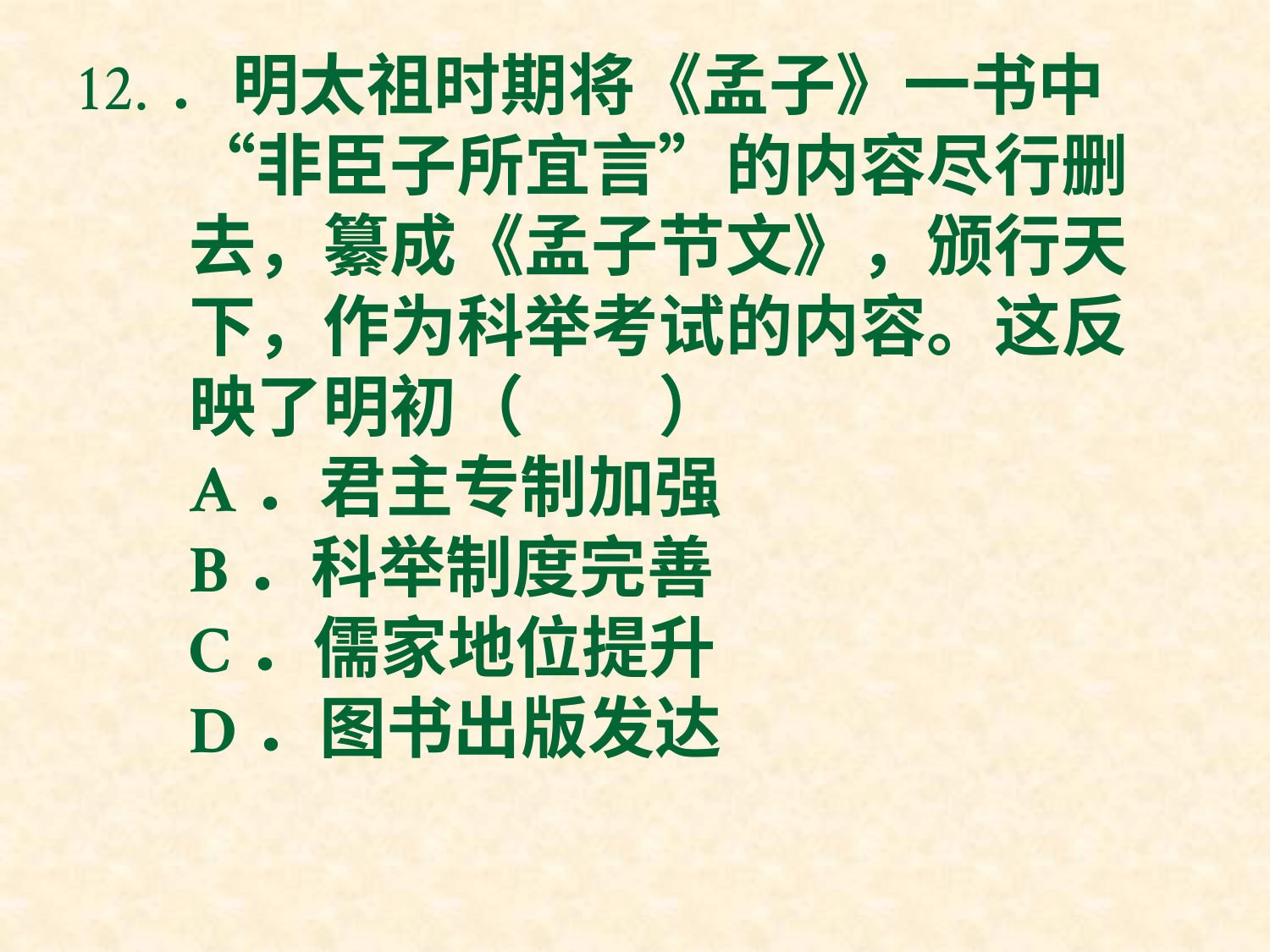

# 12.．明太祖时期将《孟子》一书中“非臣子所宜言”的内容尽行删去，纂成《孟子节文》，颁行天下，作为科举考试的内容。这反映了明初（　　） A．君主专制加强 B．科举制度完善 C．儒家地位提升 D．图书出版发达